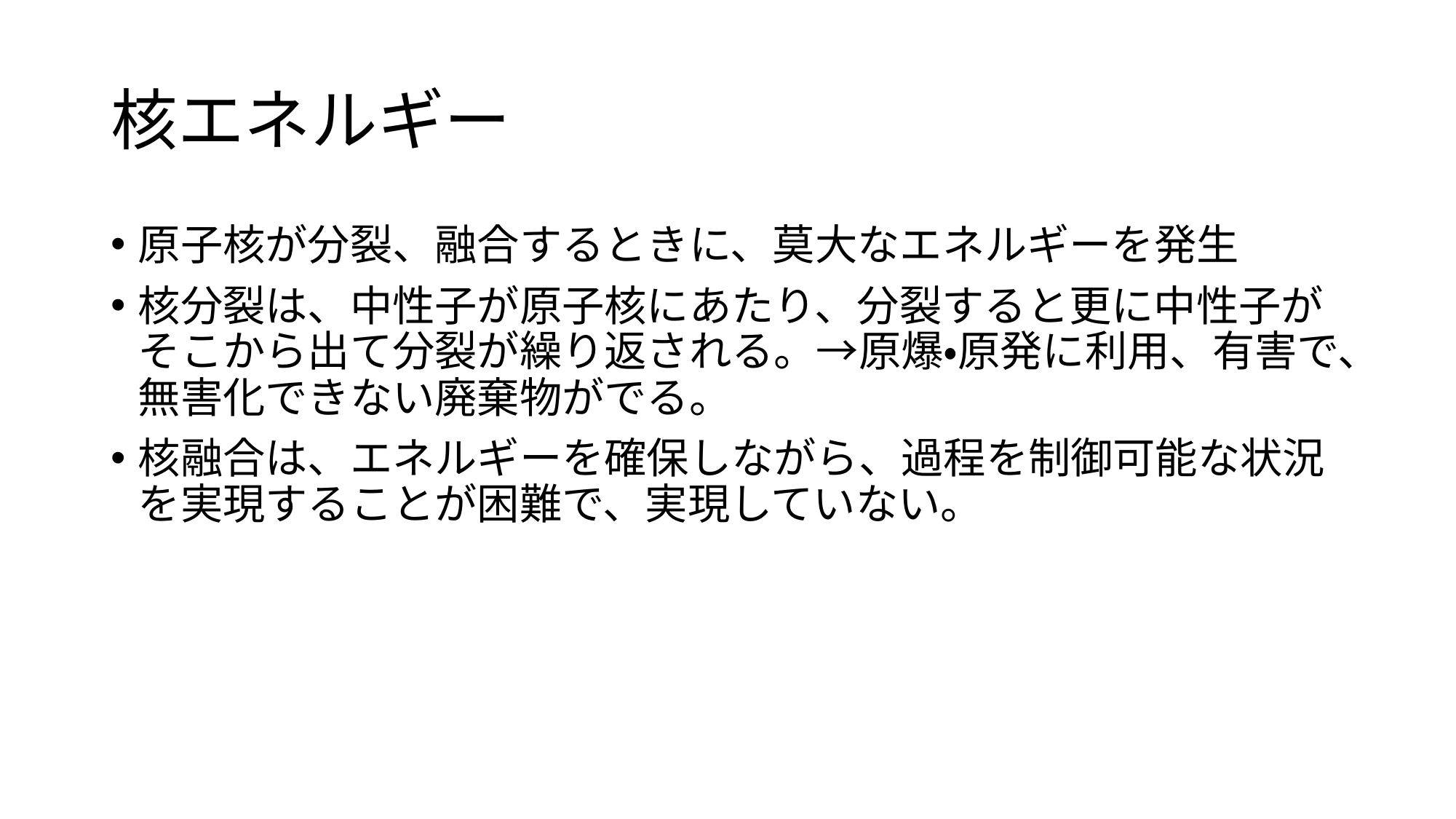

# 核エネルギー
原子核が分裂、融合するときに、莫大なエネルギーを発生
核分裂は、中性子が原子核にあたり、分裂すると更に中性子がそこから出て分裂が繰り返される。→原爆・原発に利用、有害で、無害化できない廃棄物がでる。
核融合は、エネルギーを確保しながら、過程を制御可能な状況を実現することが困難で、実現していない。